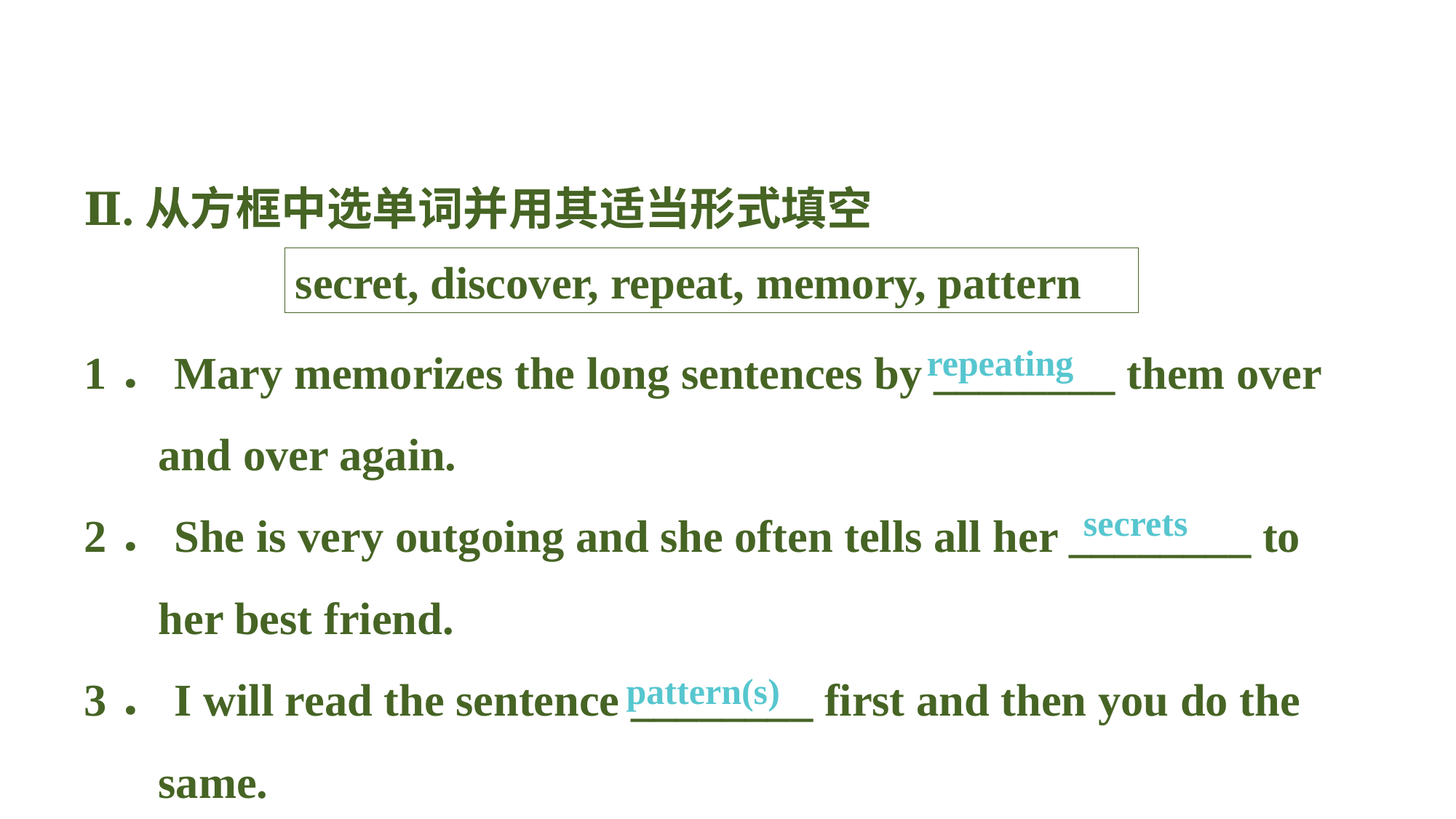

Ⅱ.从方框中选单词并用其适当形式填空

1．Mary memorizes the long sentences by ________ them over and over again.
2．She is very outgoing and she often tells all her ________ to her best friend.
3．I will read the sentence ________ first and then you do the same.
secret, discover, repeat, memory, pattern
repeating
secrets
pattern(s)